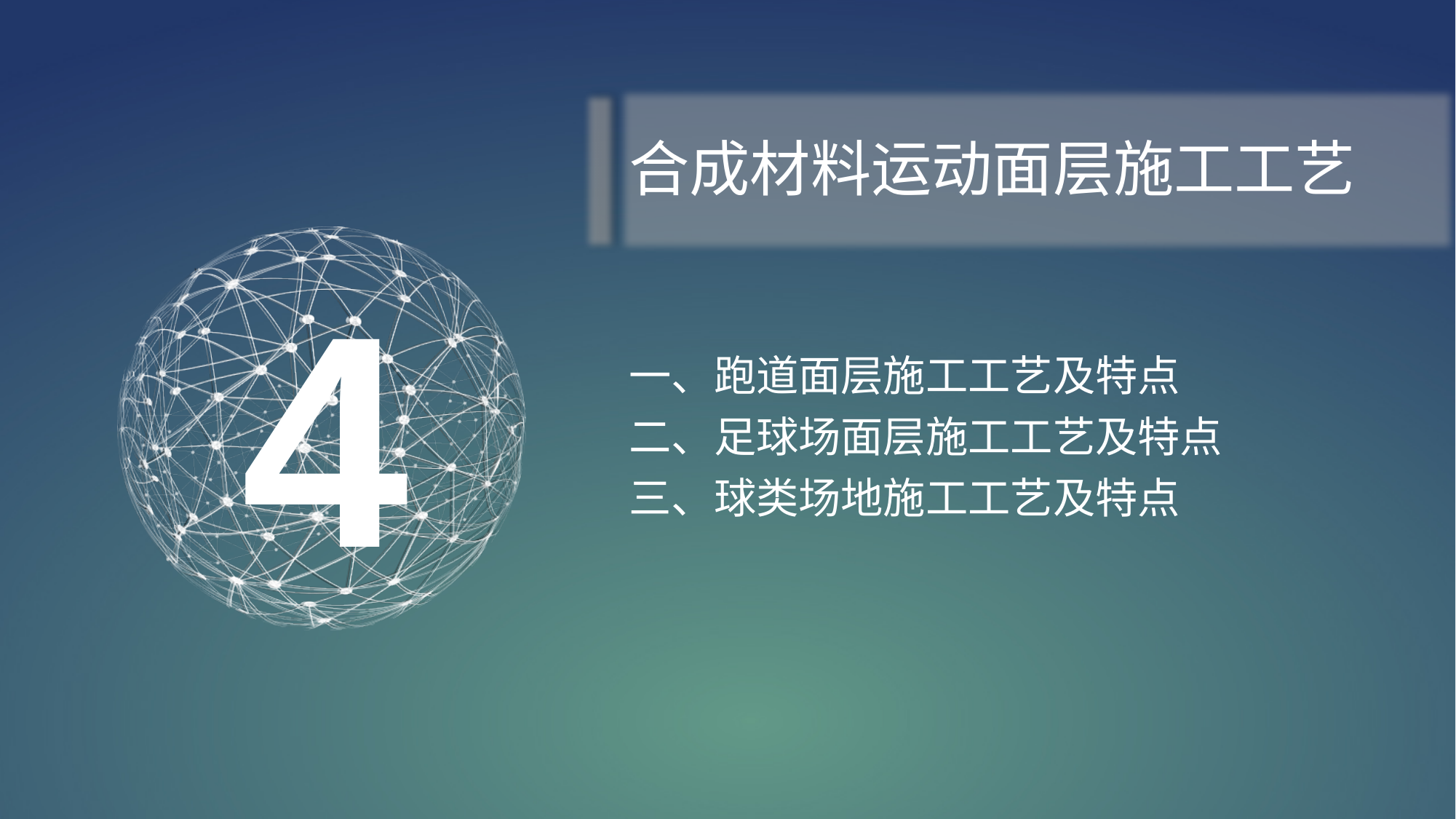

合成材料运动面层施工工艺
4
一、跑道面层施工工艺及特点
二、足球场面层施工工艺及特点
三、球类场地施工工艺及特点